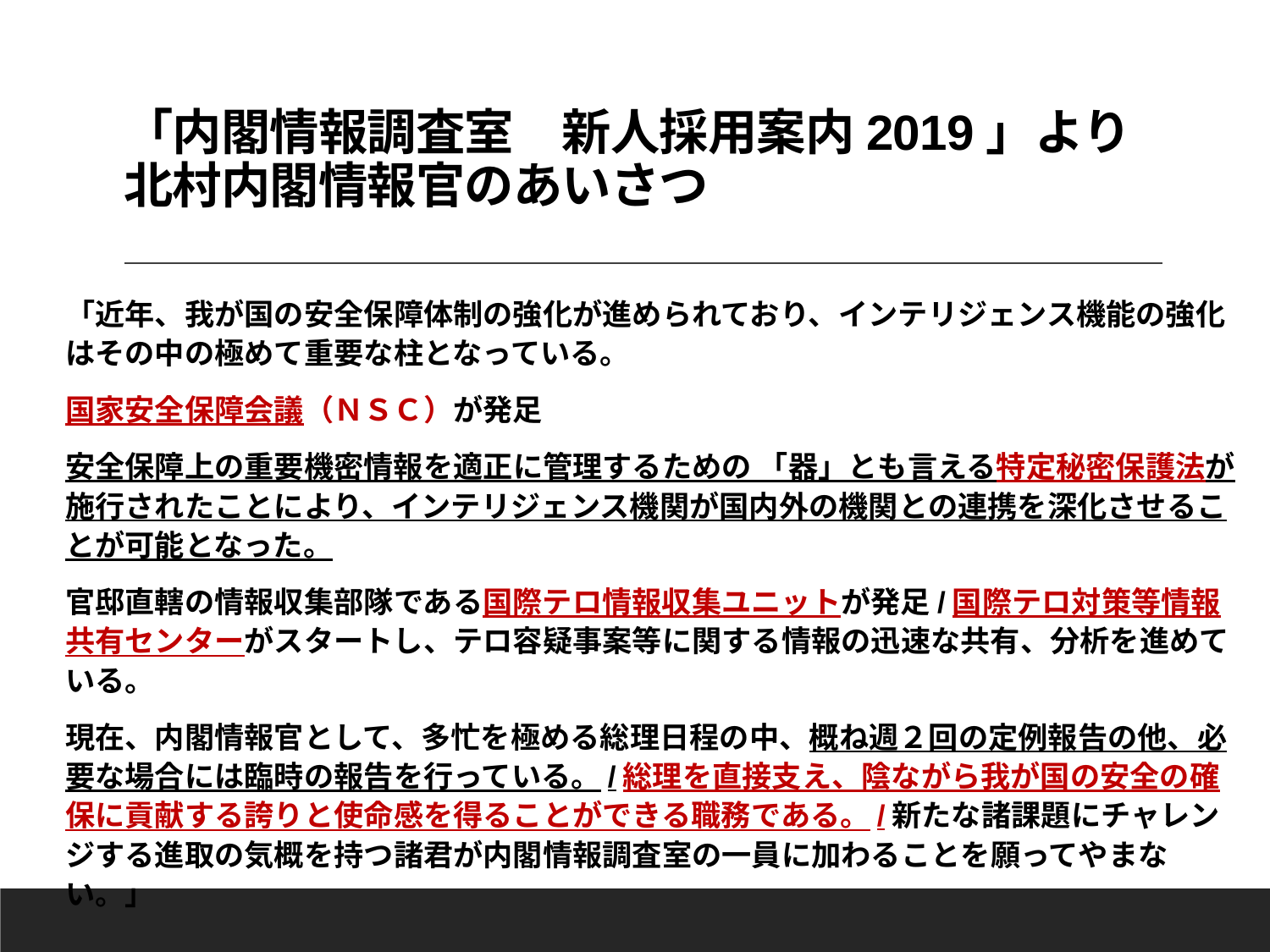

# 「内閣情報調査室　新人採用案内2019」より 北村内閣情報官のあいさつ
「近年、我が国の安全保障体制の強化が進められており、インテリジェンス機能の強化はその中の極めて重要な柱となっている。
国家安全保障会議（ＮＳＣ）が発足
安全保障上の重要機密情報を適正に管理するための 「器」とも言える特定秘密保護法が施行されたことにより、インテリジェンス機関が国内外の機関との連携を深化させることが可能となった。
官邸直轄の情報収集部隊である国際テロ情報収集ユニットが発足/国際テロ対策等情報共有センターがスタートし、テロ容疑事案等に関する情報の迅速な共有、分析を進めている。
現在、内閣情報官として、多忙を極める総理日程の中、概ね週２回の定例報告の他、必要な場合には臨時の報告を行っている。/総理を直接支え、陰ながら我が国の安全の確保に貢献する誇りと使命感を得ることができる職務である。/新たな諸課題にチャレンジする進取の気概を持つ諸君が内閣情報調査室の一員に加わることを願ってやまない。」